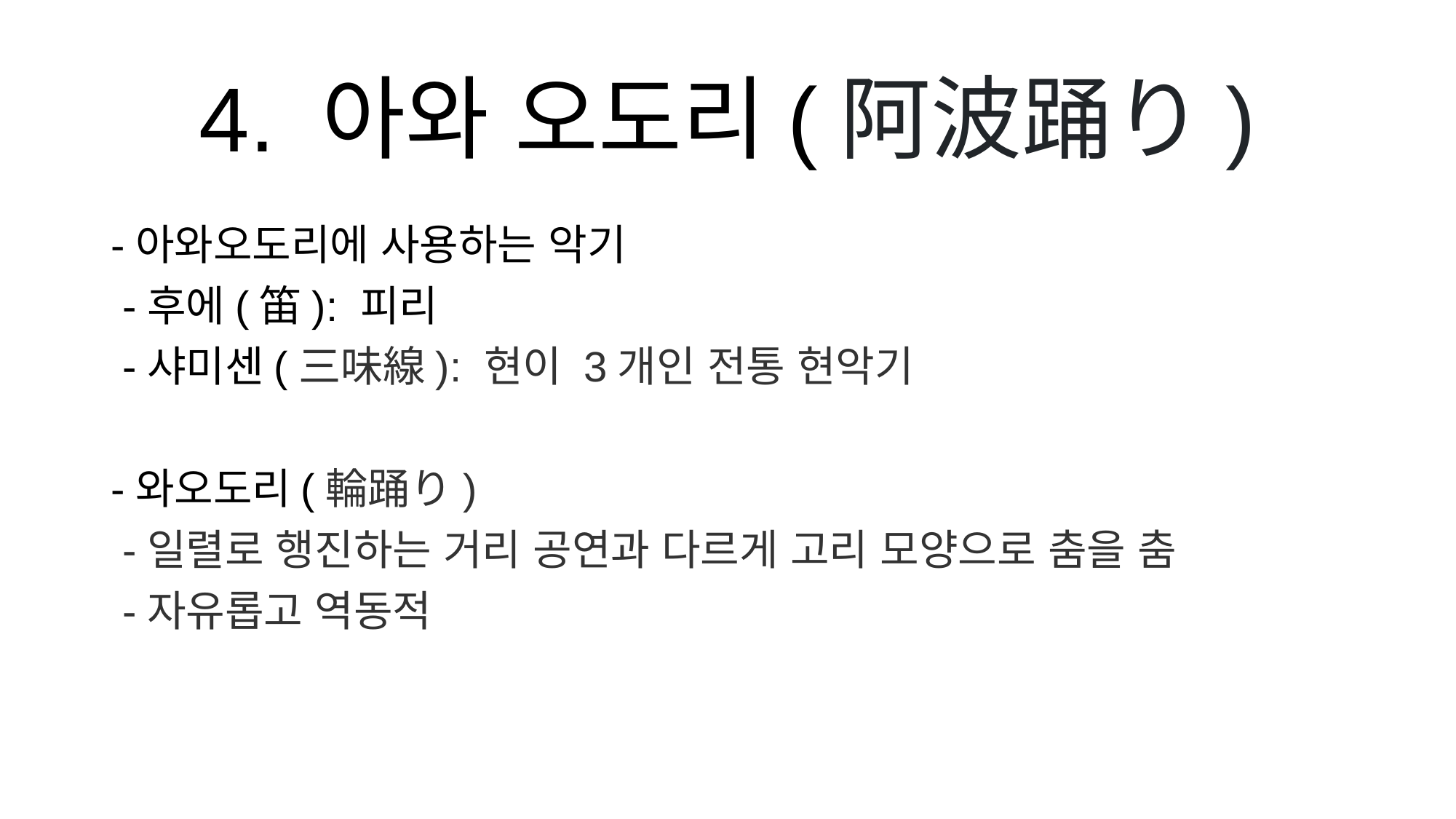

# 4. 아와 오도리(阿波踊り)
-아와오도리에 사용하는 악기
 -후에(笛): 피리
 -샤미센(三味線): 현이 3개인 전통 현악기

-와오도리(輪踊り)
 -일렬로 행진하는 거리 공연과 다르게 고리 모양으로 춤을 춤
 -자유롭고 역동적